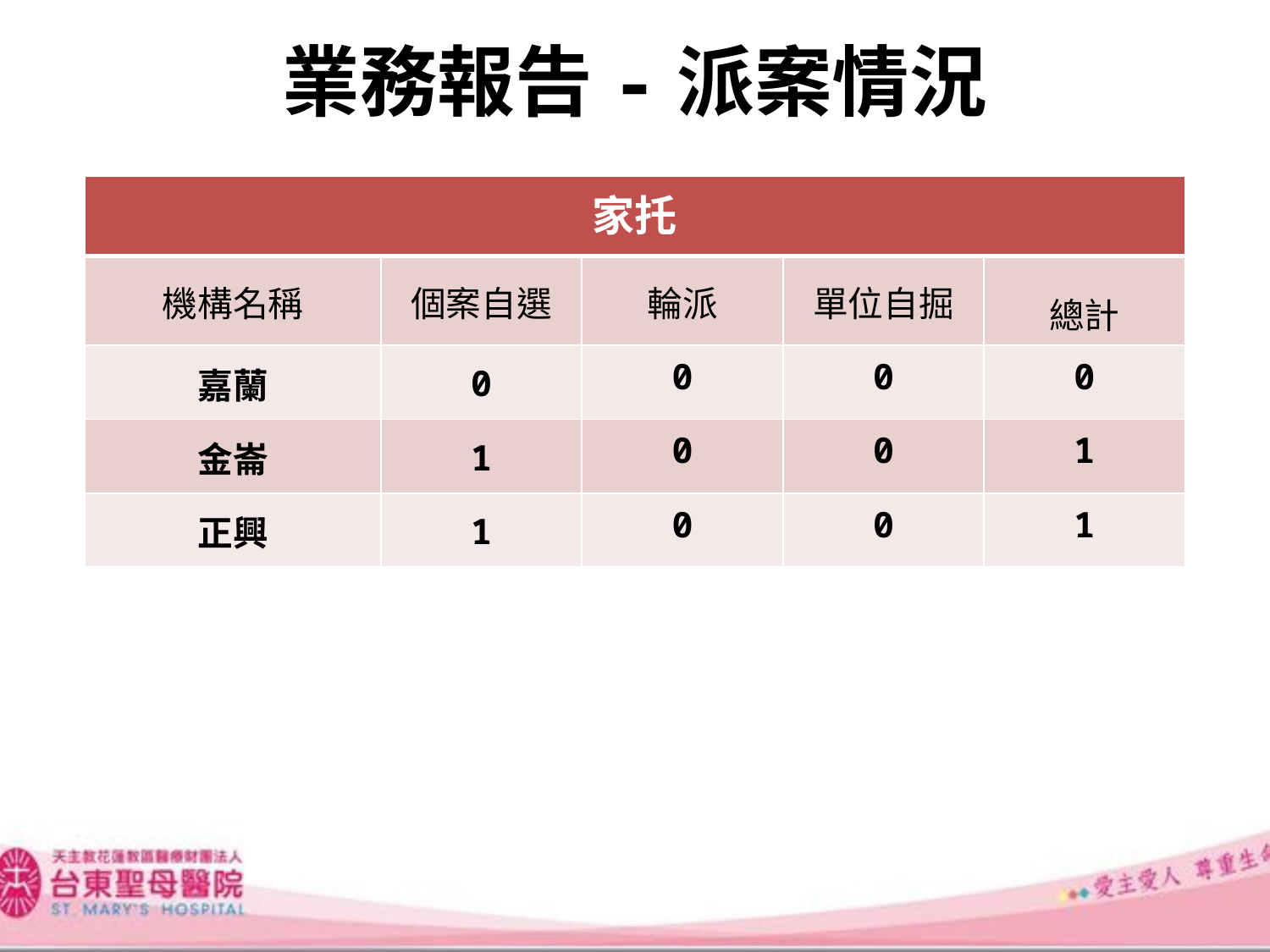

# 業務報告-派案情況
| 家托 |  |  |  |  |
| --- | --- | --- | --- | --- |
| 機構名稱 | 個案自選 | 輪派 | 單位自掘 | 總計 |
| 嘉蘭 | 0 | 0 | 0 | 0 |
| 金崙 | 1 | 0 | 0 | 1 |
| 正興 | 1 | 0 | 0 | 1 |